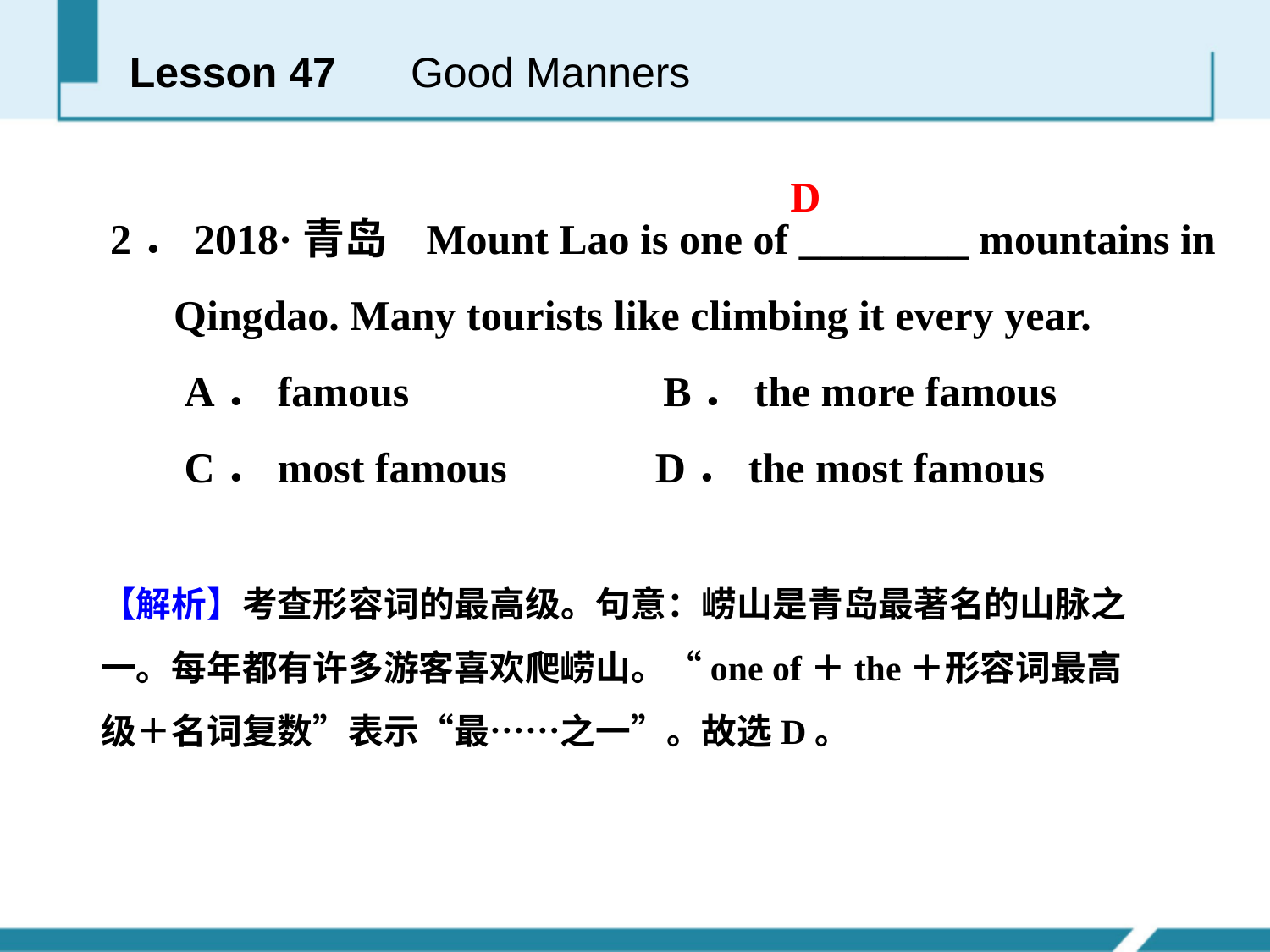

Lesson 47 　Good Manners
D
2．2018·青岛   Mount Lao is one of ________ mountains in
      Qingdao. Many tourists like climbing it every year.
       A．famous                        B．the more famous
       C．most famous              D．the most famous
【解析】考查形容词的最高级。句意：崂山是青岛最著名的山脉之一。每年都有许多游客喜欢爬崂山。“one of＋the＋形容词最高级＋名词复数”表示“最……之一”。故选D。